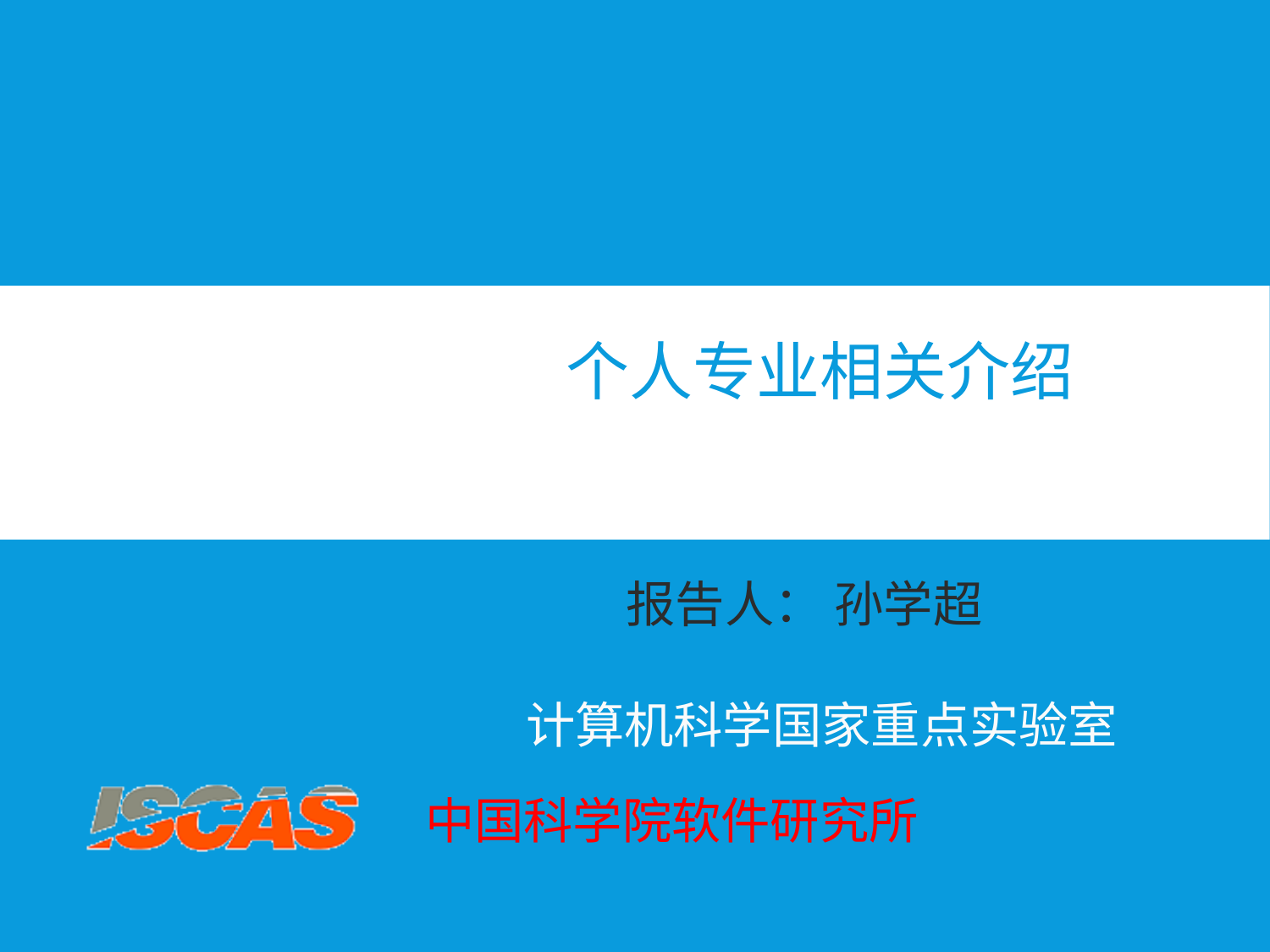

# 个人专业相关介绍
报告人： 孙学超
计算机科学国家重点实验室
中国科学院软件研究所